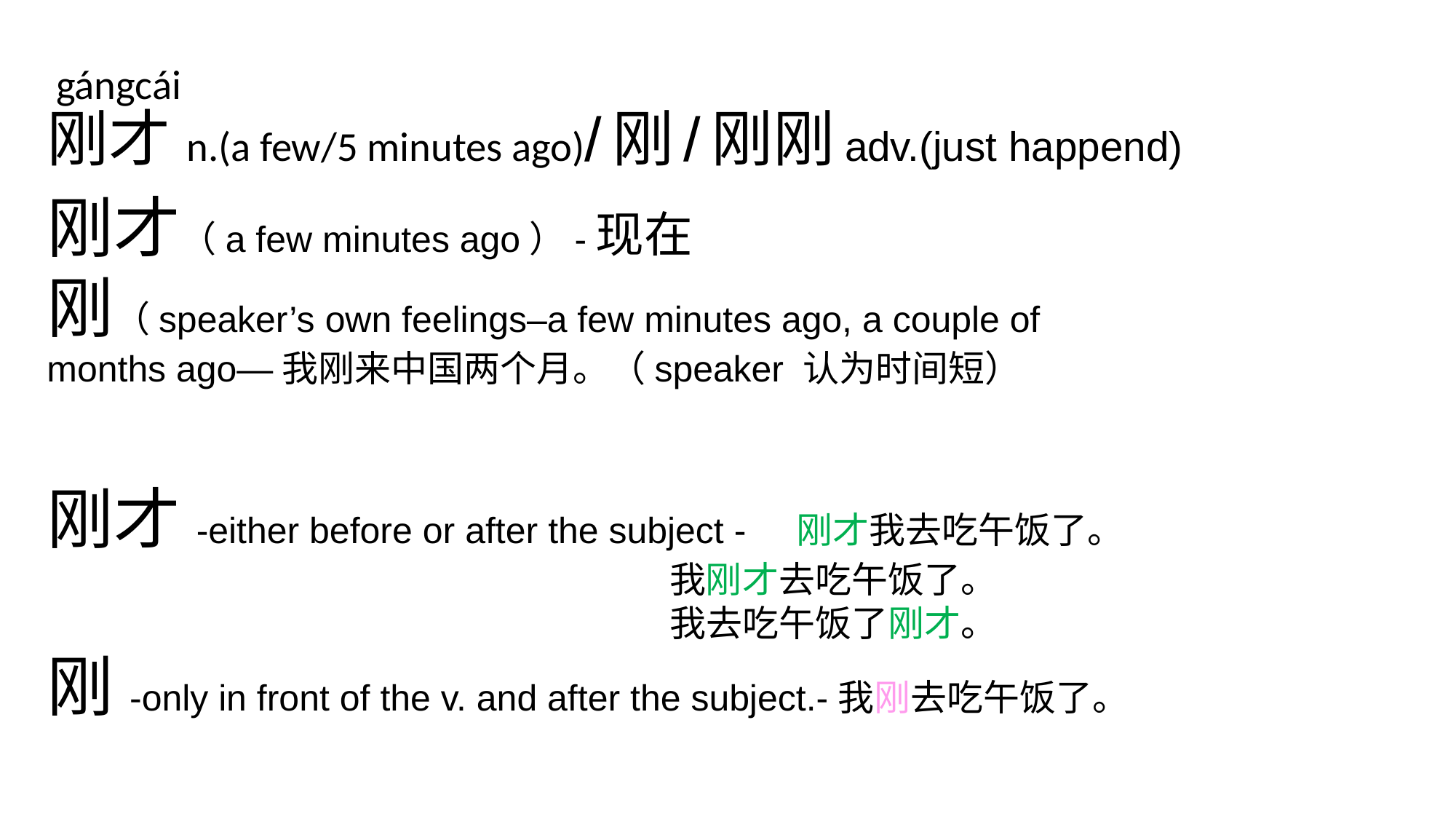

gángcái
刚才 n.(a few/5 minutes ago)/刚/刚刚adv.(just happend)
刚才（a few minutes ago）-现在
刚（speaker’s own feelings–a few minutes ago, a couple of months ago—我刚来中国两个月。（speaker 认为时间短）

刚才-either before or after the subject -    刚才我去吃午饭了。
                                                                           我刚才去吃午饭了。
                                                                           我去吃午饭了刚才。
刚-only in front of the v. and after the subject.-我刚去吃午饭了。